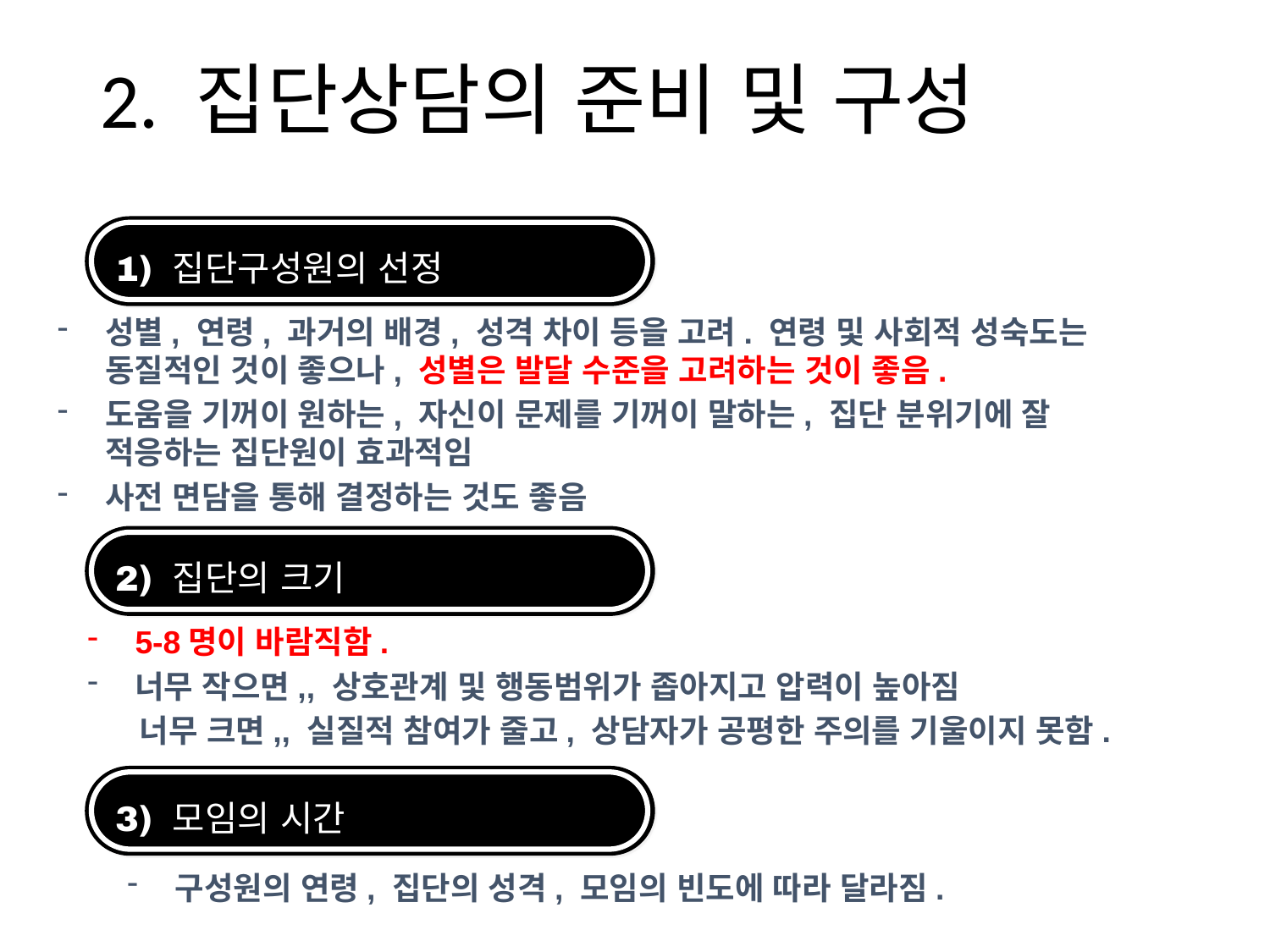

2. 집단상담의 준비 및 구성

1) 집단구성원의 선정

성별, 연령, 과거의 배경, 성격 차이 등을 고려. 연령 및 사회적 성숙도는 동질적인 것이 좋으나, 성별은 발달 수준을 고려하는 것이 좋음.
도움을 기꺼이 원하는, 자신이 문제를 기꺼이 말하는, 집단 분위기에 잘 적응하는 집단원이 효과적임
사전 면담을 통해 결정하는 것도 좋음

2) 집단의 크기
5-8명이 바람직함.
너무 작으면,, 상호관계 및 행동범위가 좁아지고 압력이 높아짐
     너무 크면,, 실질적 참여가 줄고, 상담자가 공평한 주의를 기울이지 못함.

3) 모임의 시간
구성원의 연령, 집단의 성격, 모임의 빈도에 따라 달라짐.